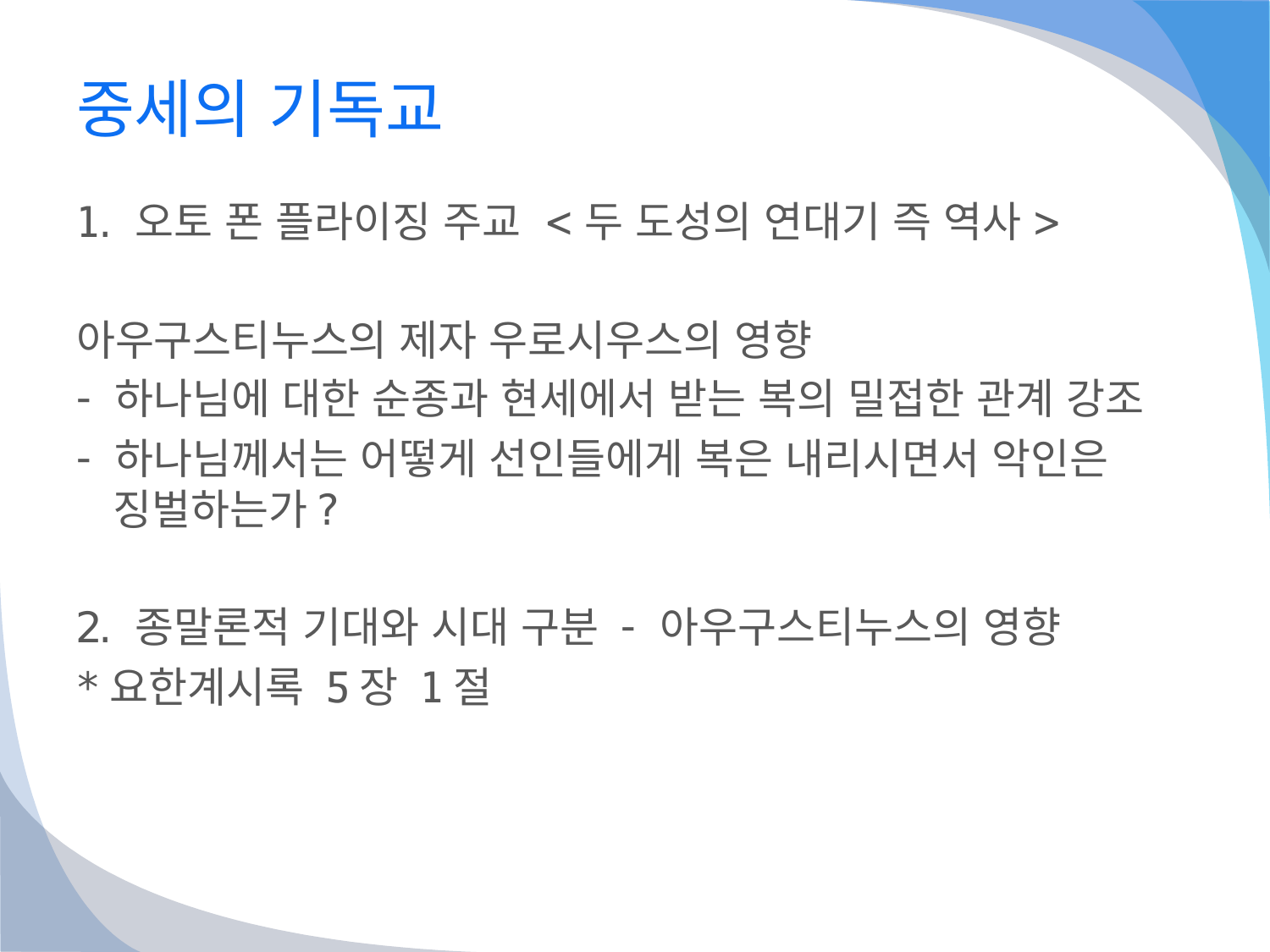

# 중세의 기독교
1. 오토 폰 플라이징 주교 <두 도성의 연대기 즉 역사>

아우구스티누스의 제자 우로시우스의 영향
- 하나님에 대한 순종과 현세에서 받는 복의 밀접한 관계 강조
- 하나님께서는 어떻게 선인들에게 복은 내리시면서 악인은 징벌하는가?

2. 종말론적 기대와 시대 구분 - 아우구스티누스의 영향
*요한계시록 5장 1절